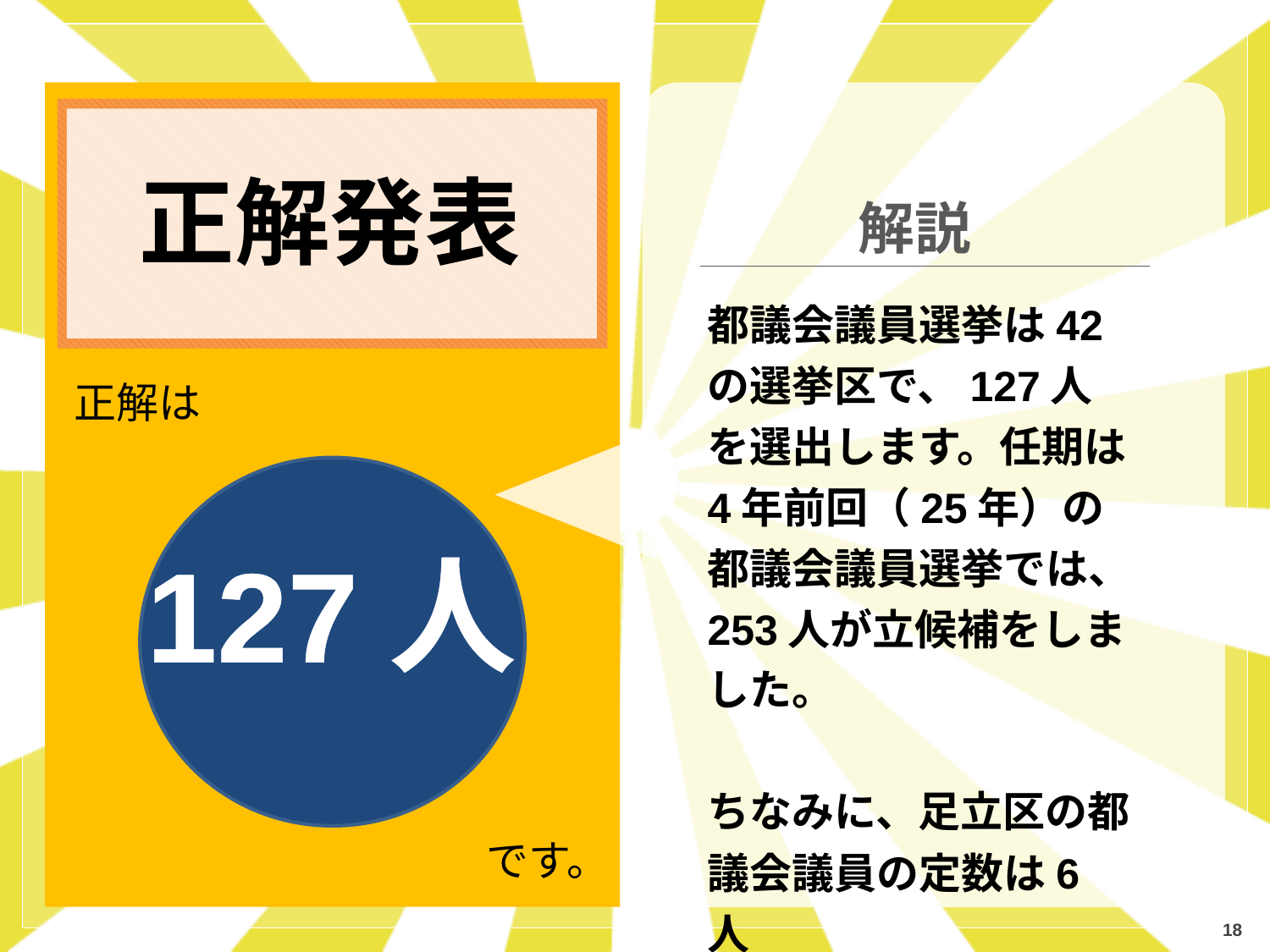

正解発表
解説
都議会議員選挙は42の選挙区で、127人を選出します。任期は4年前回（25年）の都議会議員選挙では、253人が立候補をしました。

ちなみに、足立区の都議会議員の定数は6人
正解は

127人
です。
18